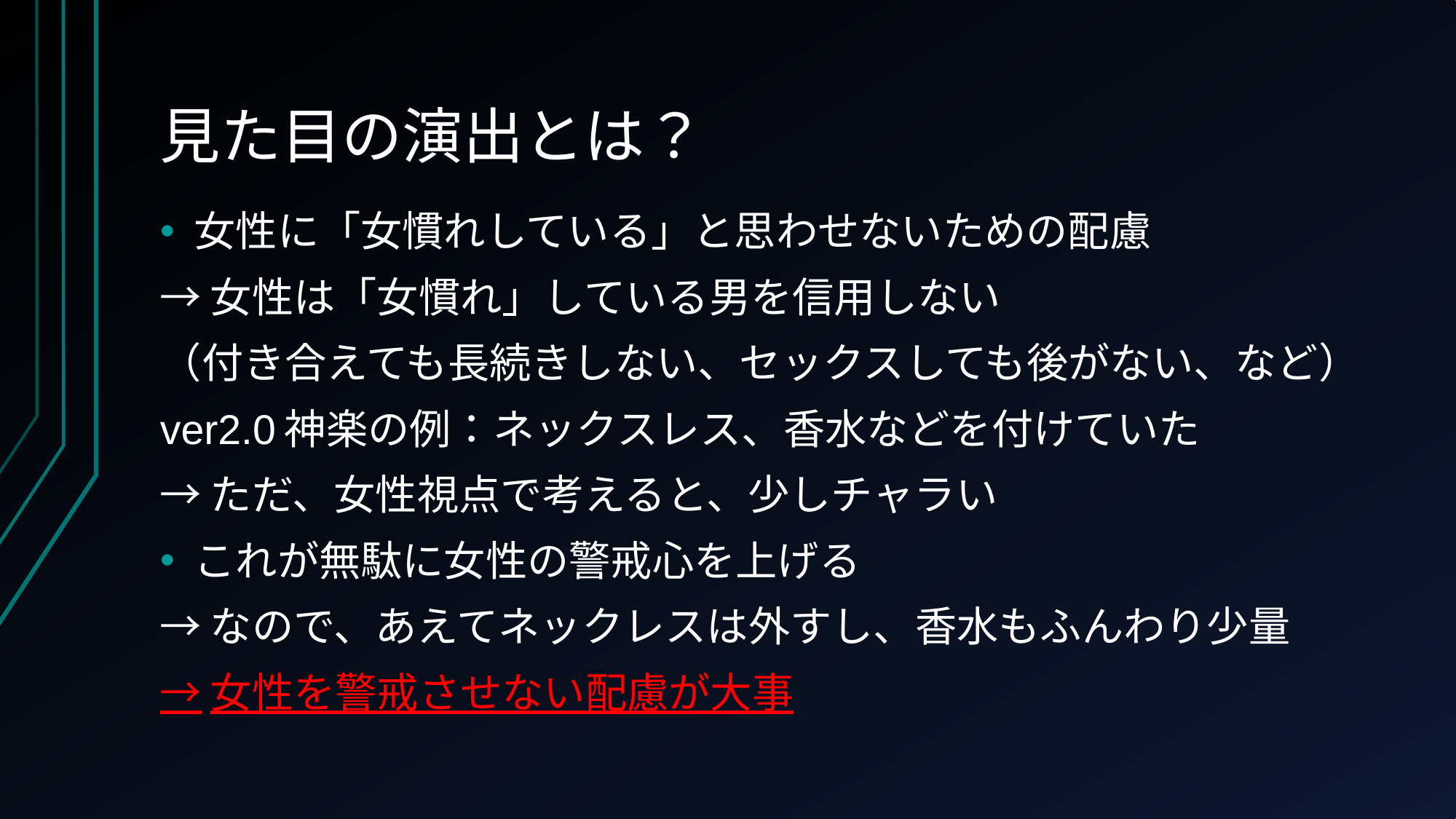

# 見た目の演出とは？
女性に「女慣れしている」と思わせないための配慮
→女性は「女慣れ」している男を信用しない
（付き合えても長続きしない、セックスしても後がない、など）
ver2.0神楽の例：ネックスレス、香水などを付けていた
→ただ、女性視点で考えると、少しチャラい
これが無駄に女性の警戒心を上げる
→なので、あえてネックレスは外すし、香水もふんわり少量
→女性を警戒させない配慮が大事